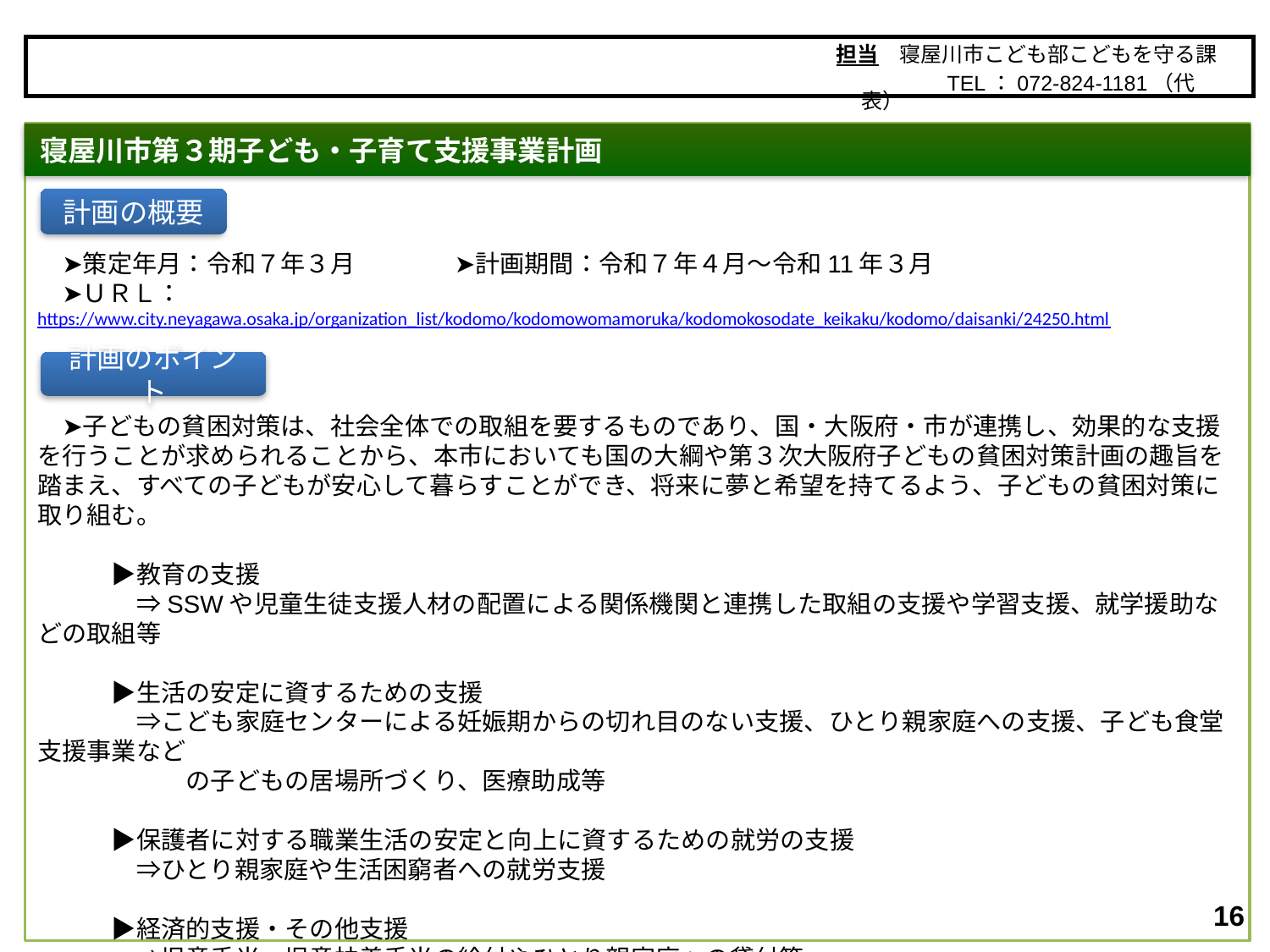

担当　寝屋川市こども部こどもを守る課
　　　　　TEL：072-824-1181（代表）

寝屋川市

　➤策定年月：令和７年３月　　　　➤計画期間：令和７年４月～令和11年３月
　➤ＵＲＬ：
https://www.city.neyagawa.osaka.jp/organization_list/kodomo/kodomowomamoruka/kodomokosodate_keikaku/kodomo/daisanki/24250.html

　➤子どもの貧困対策は、社会全体での取組を要するものであり、国・大阪府・市が連携し、効果的な支援を行うことが求められることから、本市においても国の大綱や第３次大阪府子どもの貧困対策計画の趣旨を踏まえ、すべての子どもが安心して暮らすことができ、将来に夢と希望を持てるよう、子どもの貧困対策に取り組む。

　　　▶教育の支援
　　　　⇒SSWや児童生徒支援人材の配置による関係機関と連携した取組の支援や学習支援、就学援助などの取組等

　　　▶生活の安定に資するための支援
　　　　⇒こども家庭センターによる妊娠期からの切れ目のない支援、ひとり親家庭への支援、子ども食堂支援事業など
　　　　　　の子どもの居場所づくり、医療助成等

　　　▶保護者に対する職業生活の安定と向上に資するための就労の支援
　　　　⇒ひとり親家庭や生活困窮者への就労支援

　　　▶経済的支援・その他支援
　　　　⇒児童手当・児童扶養手当の給付やひとり親家庭への貸付等

寝屋川市第３期子ども・子育て支援事業計画
計画の概要
計画のポイント
16